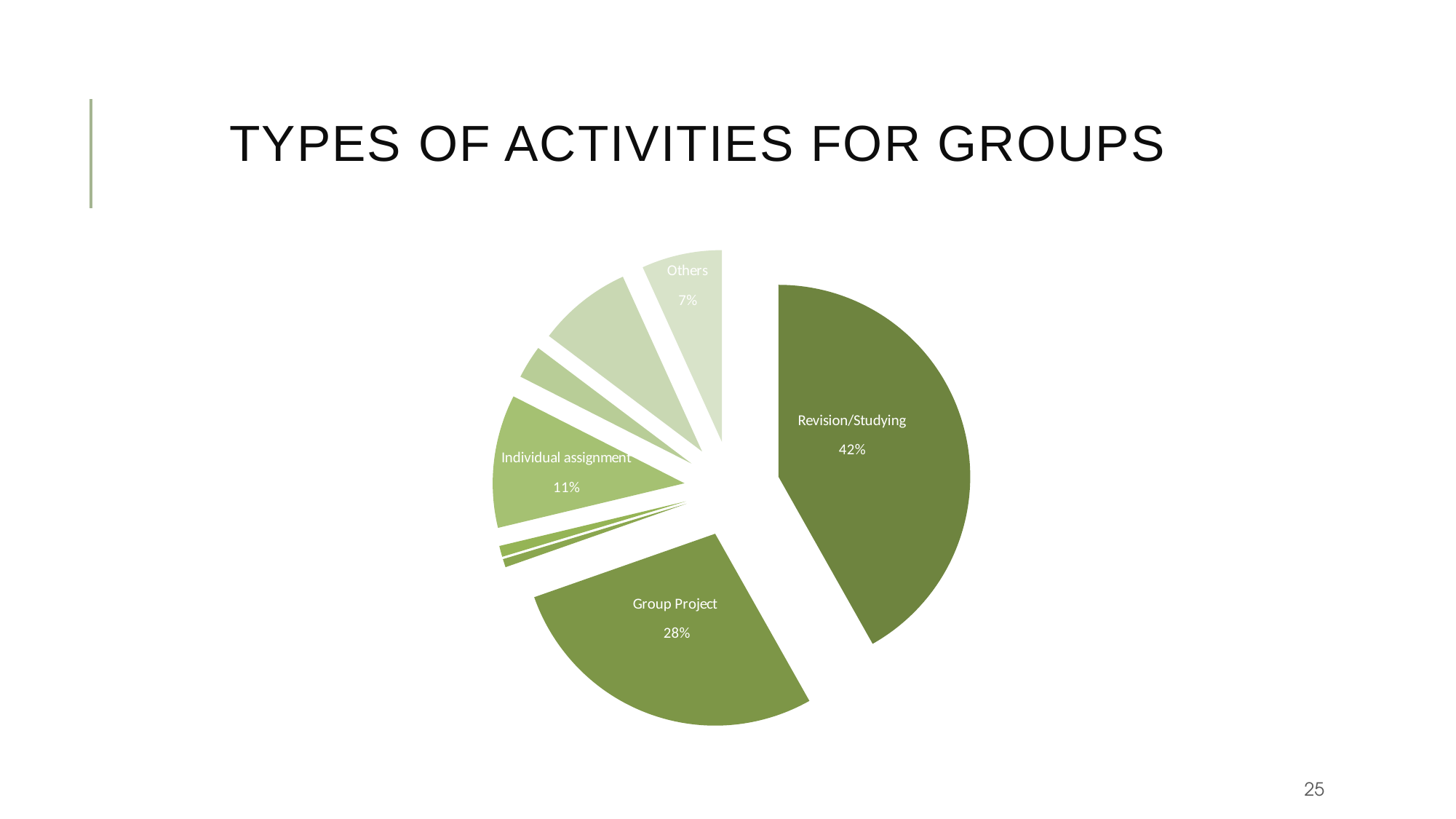

# Types of activities for groups

### Chart

| Category |  |
|---|---|
| Revision/Studying
温习/学习 | 0.4182 |
| Group Project
小组项目 | 0.278 |
| CUHK extracurricular activities
香港中文大学课外活动 | 0.007 |
| Preparation for class
备课 | 0.0093 |
| Individual assignment
个人作业 | 0.1121 |
| Information searching
搜寻信息 | 0.028 |
| Activates not related to learning
 非学习活动 | 0.0794 |
| Others
其他 | 0.0678 |
25